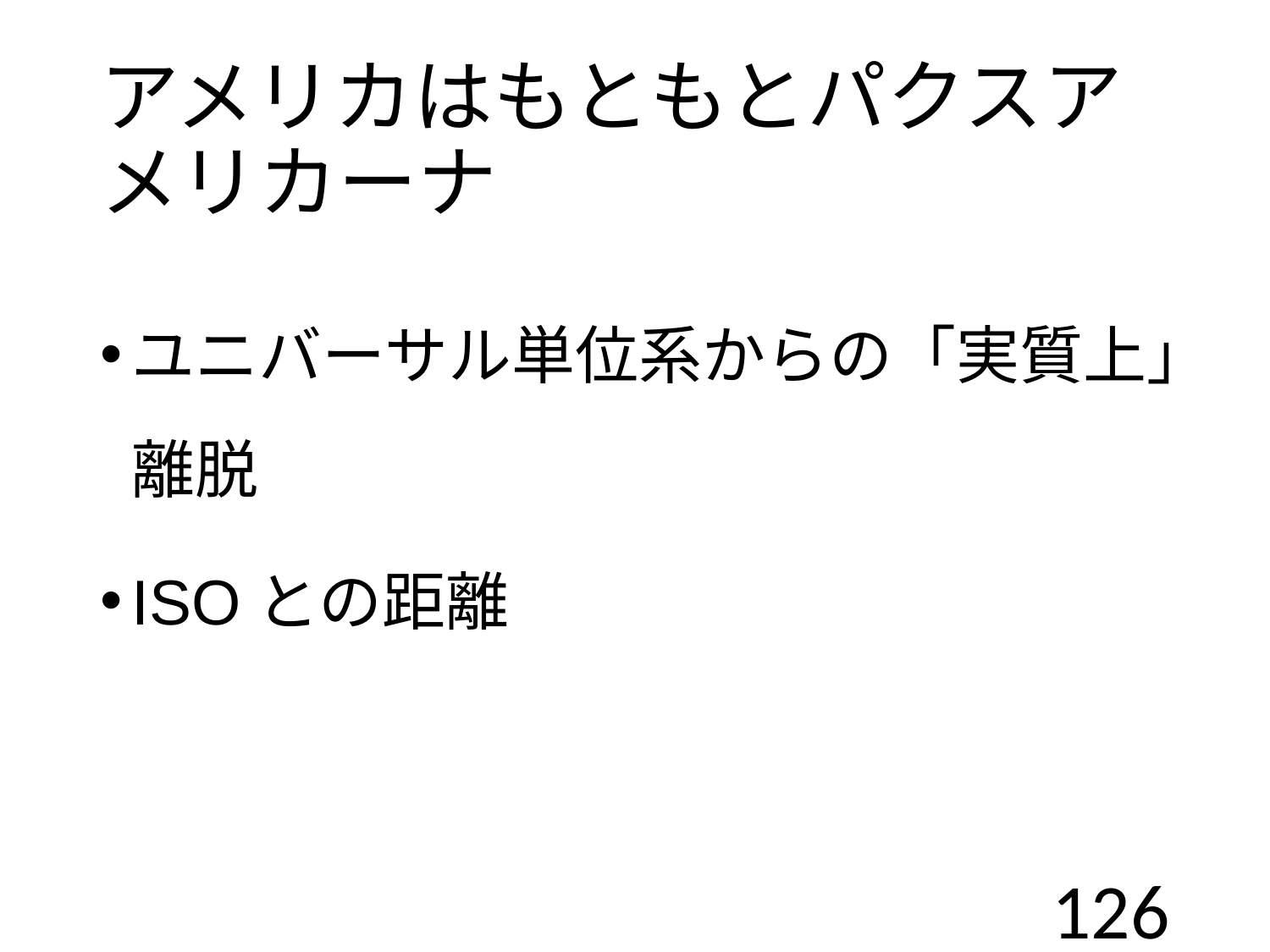

# アメリカはもともとパクスアメリカーナ
ユニバーサル単位系からの「実質上」離脱
ISOとの距離

126